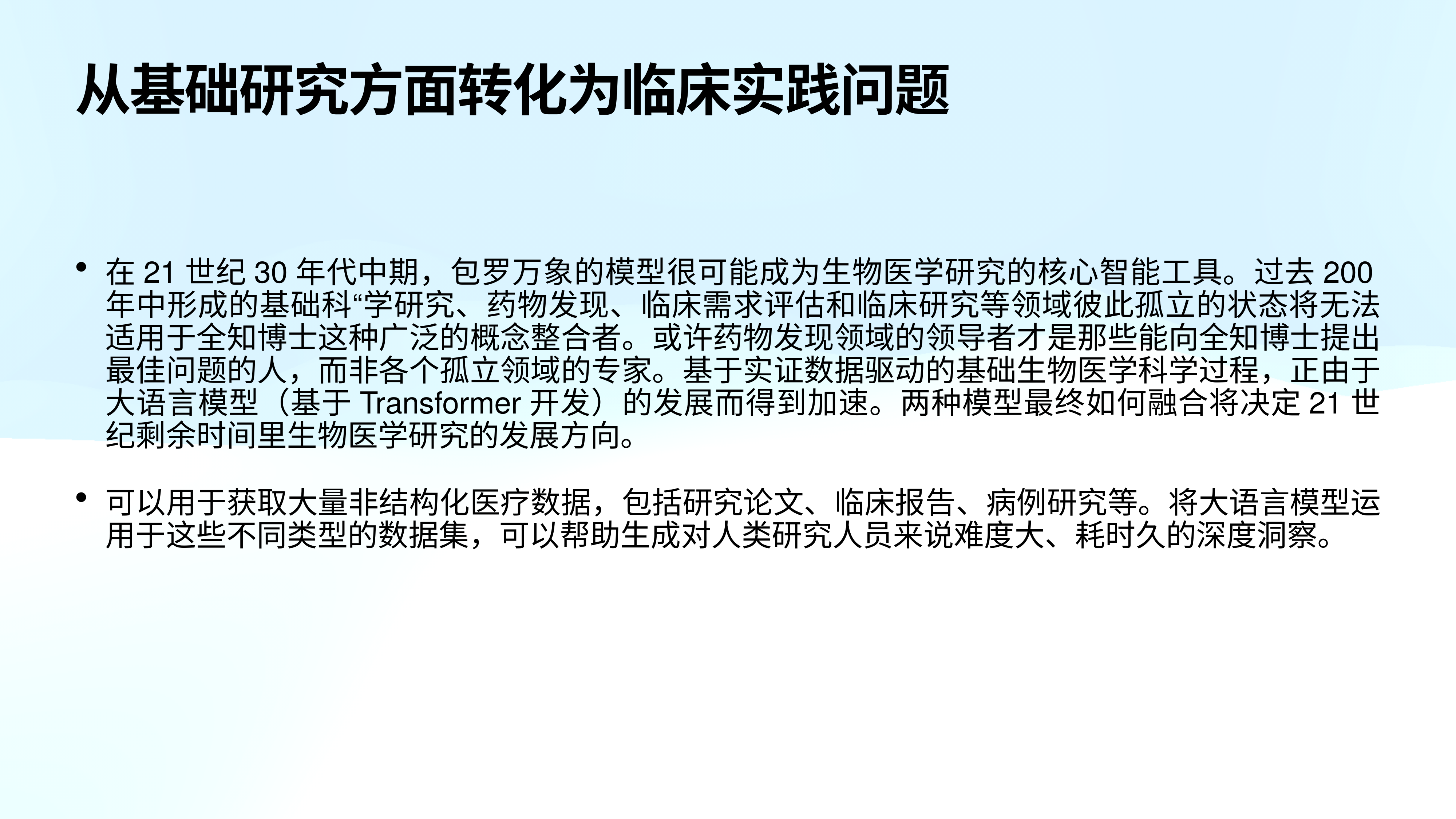

# 从基础研究方面转化为临床实践问题

在21世纪30年代中期，包罗万象的模型很可能成为生物医学研究的核心智能工具。过去200年中形成的基础科“学研究、药物发现、临床需求评估和临床研究等领域彼此孤立的状态将无法适用于全知博士这种广泛的概念整合者。或许药物发现领域的领导者才是那些能向全知博士提出最佳问题的人，而非各个孤立领域的专家。基于实证数据驱动的基础生物医学科学过程，正由于大语言模型（基于Transformer开发）的发展而得到加速。两种模型最终如何融合将决定21世纪剩余时间里生物医学研究的发展方向。
可以用于获取大量非结构化医疗数据，包括研究论文、临床报告、病例研究等。将大语言模型运用于这些不同类型的数据集，可以帮助生成对人类研究人员来说难度大、耗时久的深度洞察。